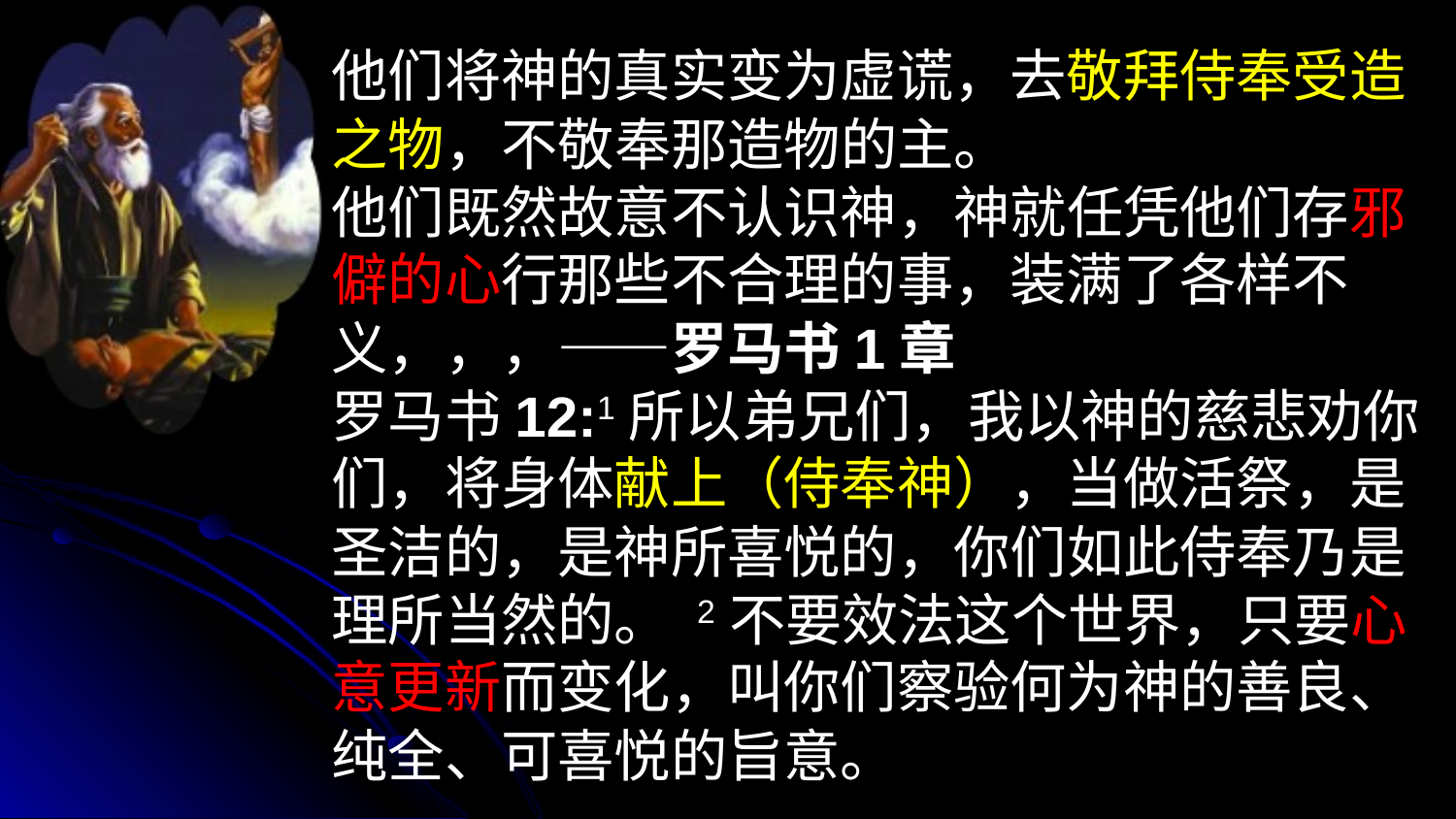

他们将神的真实变为虚谎，去敬拜侍奉受造之物，不敬奉那造物的主。
他们既然故意不认识神，神就任凭他们存邪僻的心行那些不合理的事，装满了各样不义，，，——罗马书1章
罗马书12:1所以弟兄们，我以神的慈悲劝你们，将身体献上（侍奉神），当做活祭，是圣洁的，是神所喜悦的，你们如此侍奉乃是理所当然的。 2不要效法这个世界，只要心意更新而变化，叫你们察验何为神的善良、纯全、可喜悦的旨意。